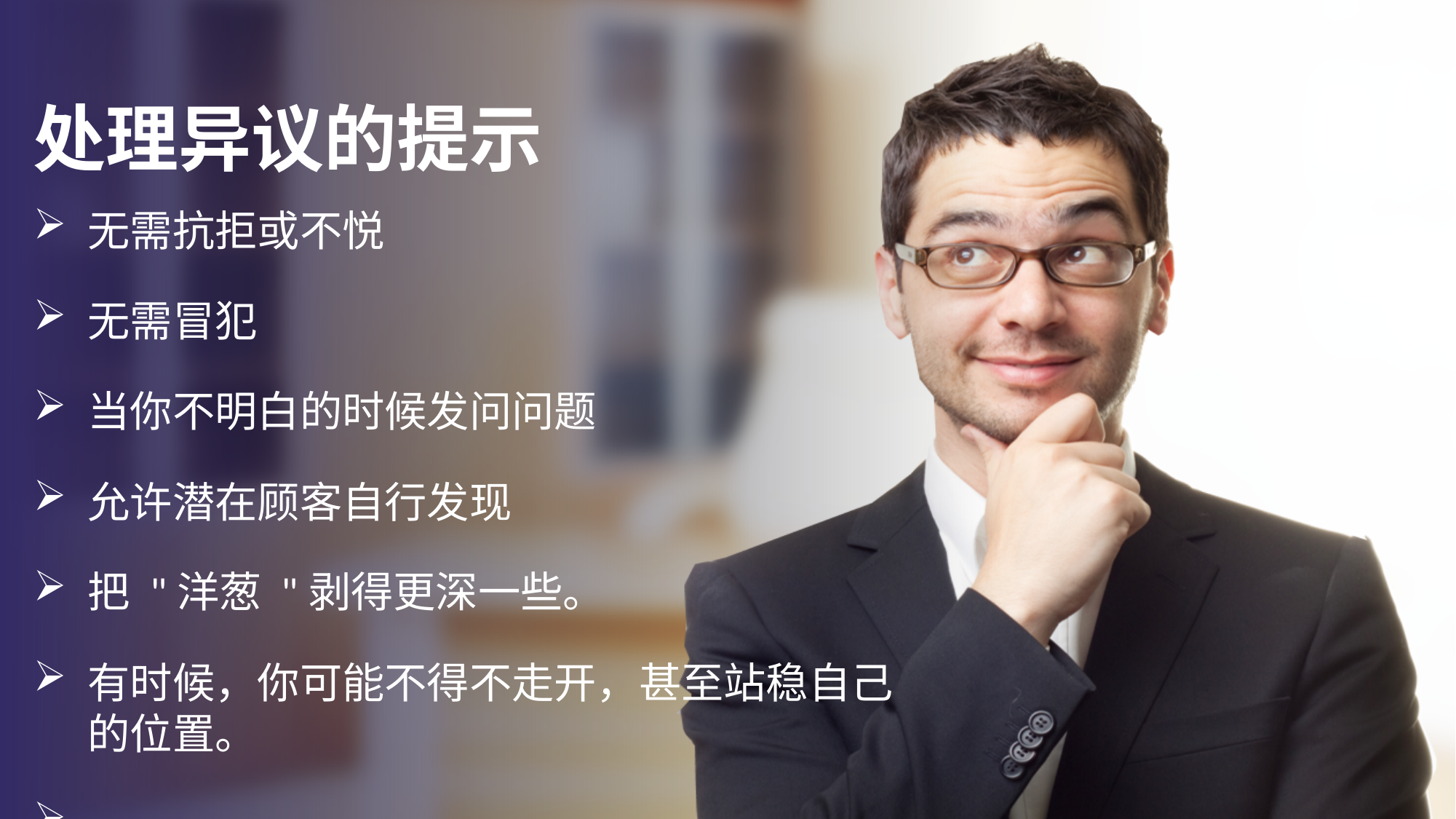

处理异议的提示
无需抗拒或不悦
无需冒犯
当你不明白的时候发问问题
允许潜在顾客自行发现
把 "洋葱 "剥得更深一些。
有时候，你可能不得不走开，甚至站稳自己的位置。